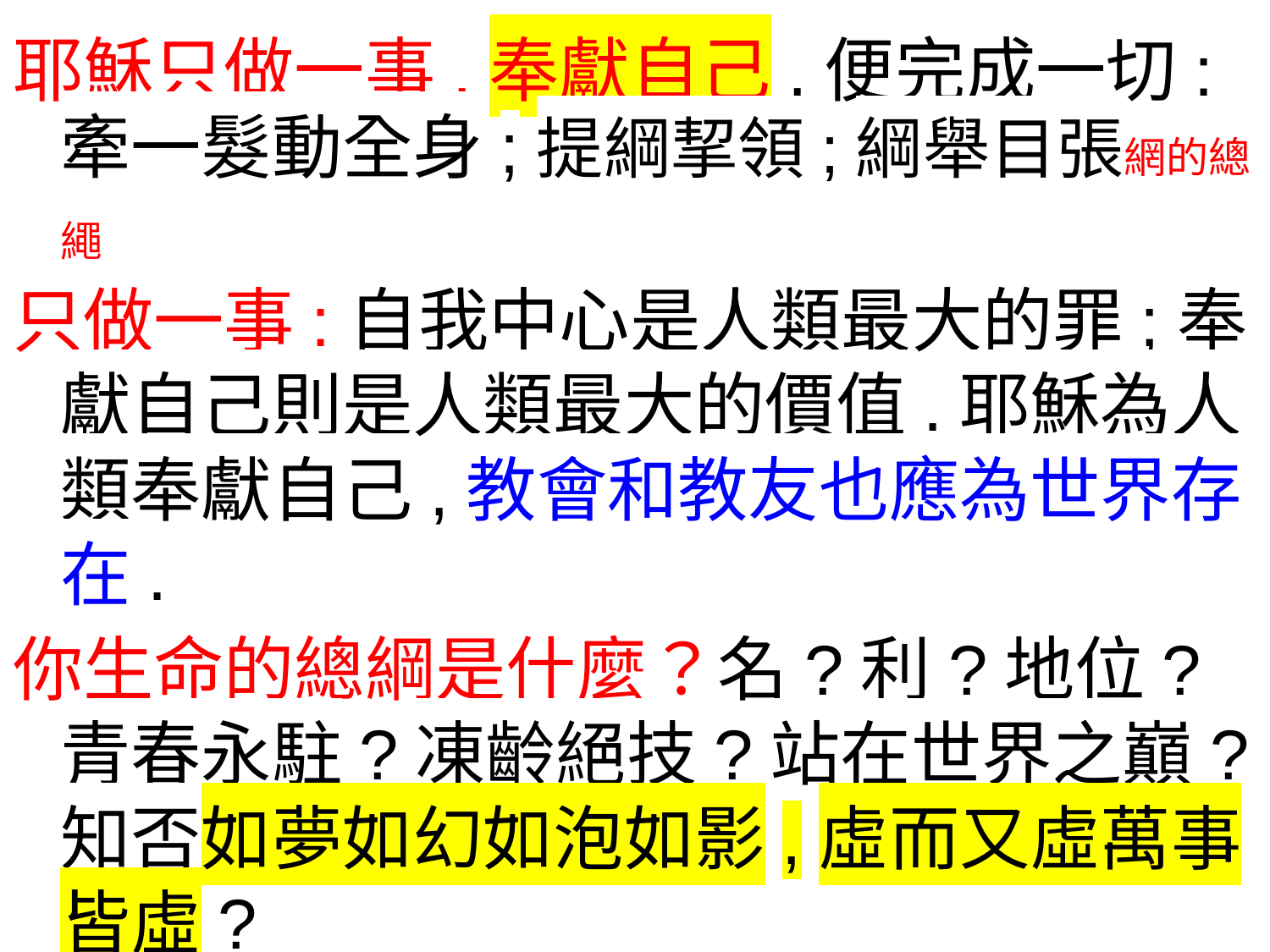

耶穌只做一事,奉獻自己,便完成一切:
牽一髮動全身;提綱挈領;綱舉目張網的總繩
只做一事:自我中心是人類最大的罪;奉獻自己則是人類最大的價值.耶穌為人類奉獻自己,教會和教友也應為世界存在.
你生命的總綱是什麼？名?利?地位?青春永駐?凍齡絕技?站在世界之巔?知否如夢如幻如泡如影,虛而又虛萬事皆虛?
三不朽(立德?立功?立言?)在主內愛人,在愛人時愛主? 有能力面對一切聖化一切一生堅持?